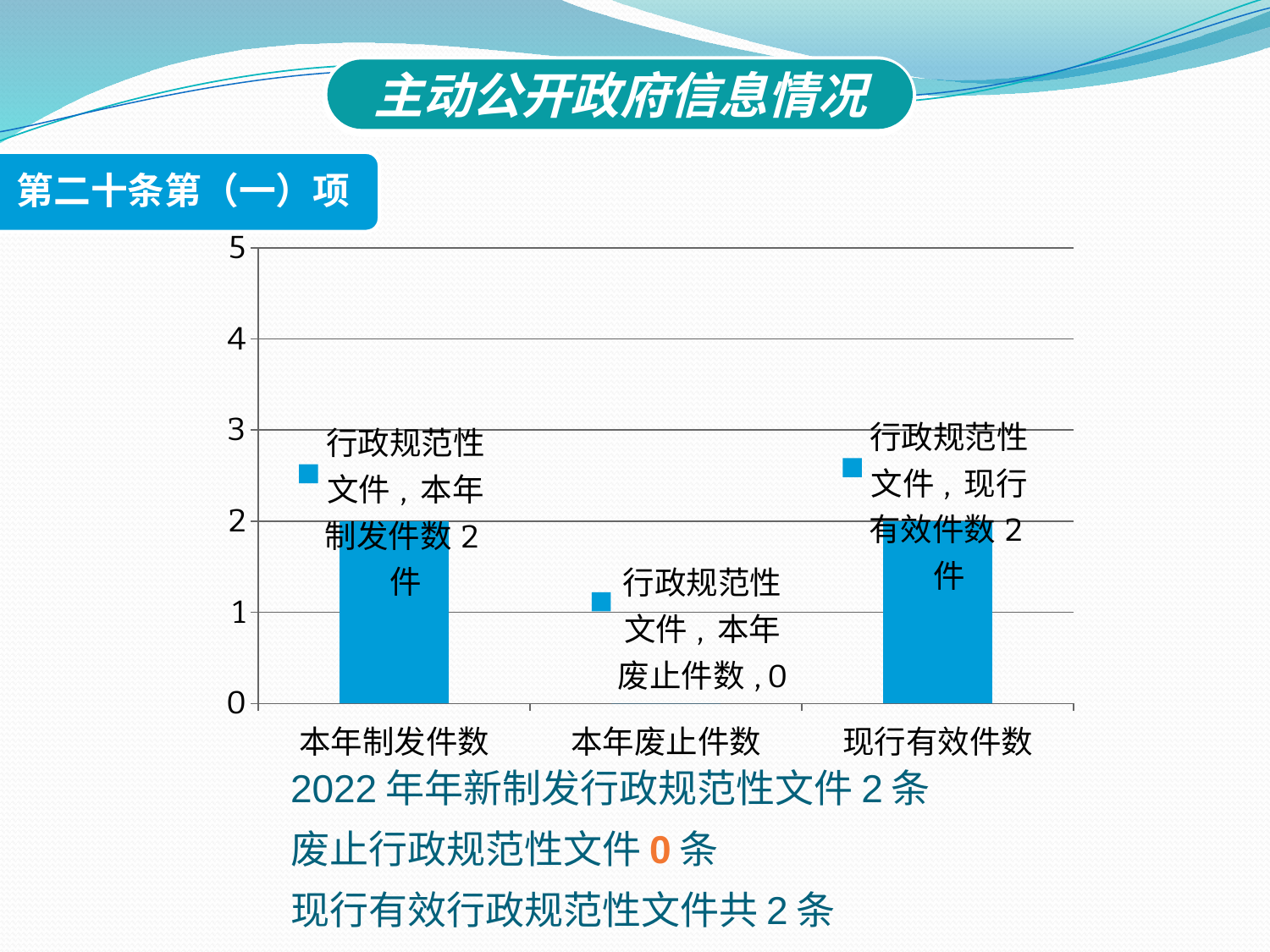

主动公开政府信息情况

第二十条第（一）项

### Chart

| Category | 规章 | 行政规范性文件 |
|---|---|---|
| 本年制发件数 | 0.0 | 2.0 |
| 本年废止件数 | 0.0 | 0.0 |
| 现行有效件数 | 0.0 | 2.0 |
# 2022年年新制发行政规范性文件2条
废止行政规范性文件0条
现行有效行政规范性文件共2条